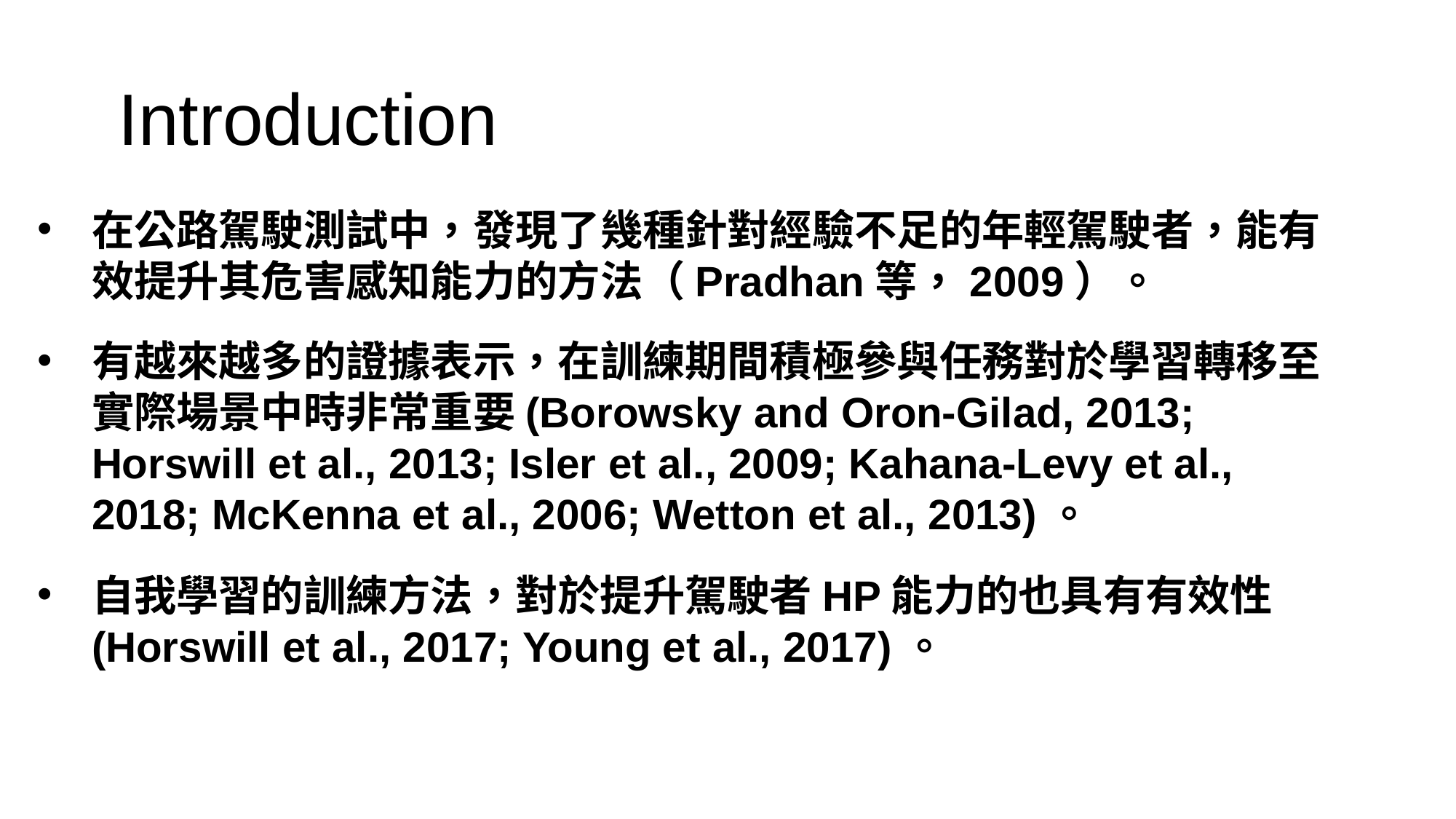

Introduction
在公路駕駛測試中，發現了幾種針對經驗不足的年輕駕駛者，能有效提升其危害感知能力的方法（Pradhan等，2009）。
有越來越多的證據表示，在訓練期間積極參與任務對於學習轉移至實際場景中時非常重要(Borowsky and Oron-Gilad, 2013; Horswill et al., 2013; Isler et al., 2009; Kahana-Levy et al., 2018; McKenna et al., 2006; Wetton et al., 2013)。
自我學習的訓練方法，對於提升駕駛者HP能力的也具有有效性(Horswill et al., 2017; Young et al., 2017)。